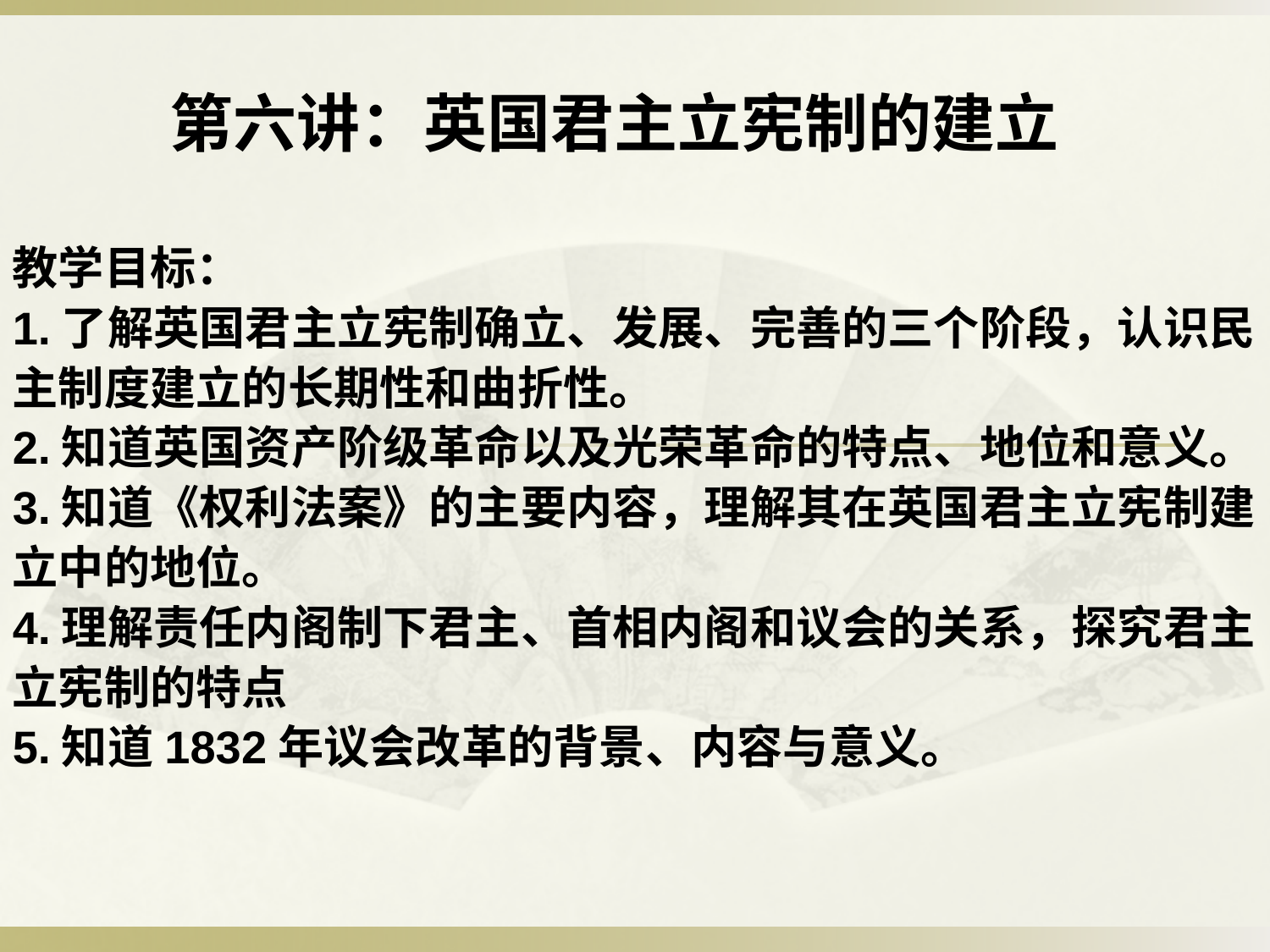

第六讲：英国君主立宪制的建立
教学目标：
1.了解英国君主立宪制确立、发展、完善的三个阶段，认识民主制度建立的长期性和曲折性。
2.知道英国资产阶级革命以及光荣革命的特点、地位和意义。
3.知道《权利法案》的主要内容，理解其在英国君主立宪制建立中的地位。
4.理解责任内阁制下君主、首相内阁和议会的关系，探究君主立宪制的特点
5.知道1832年议会改革的背景、内容与意义。